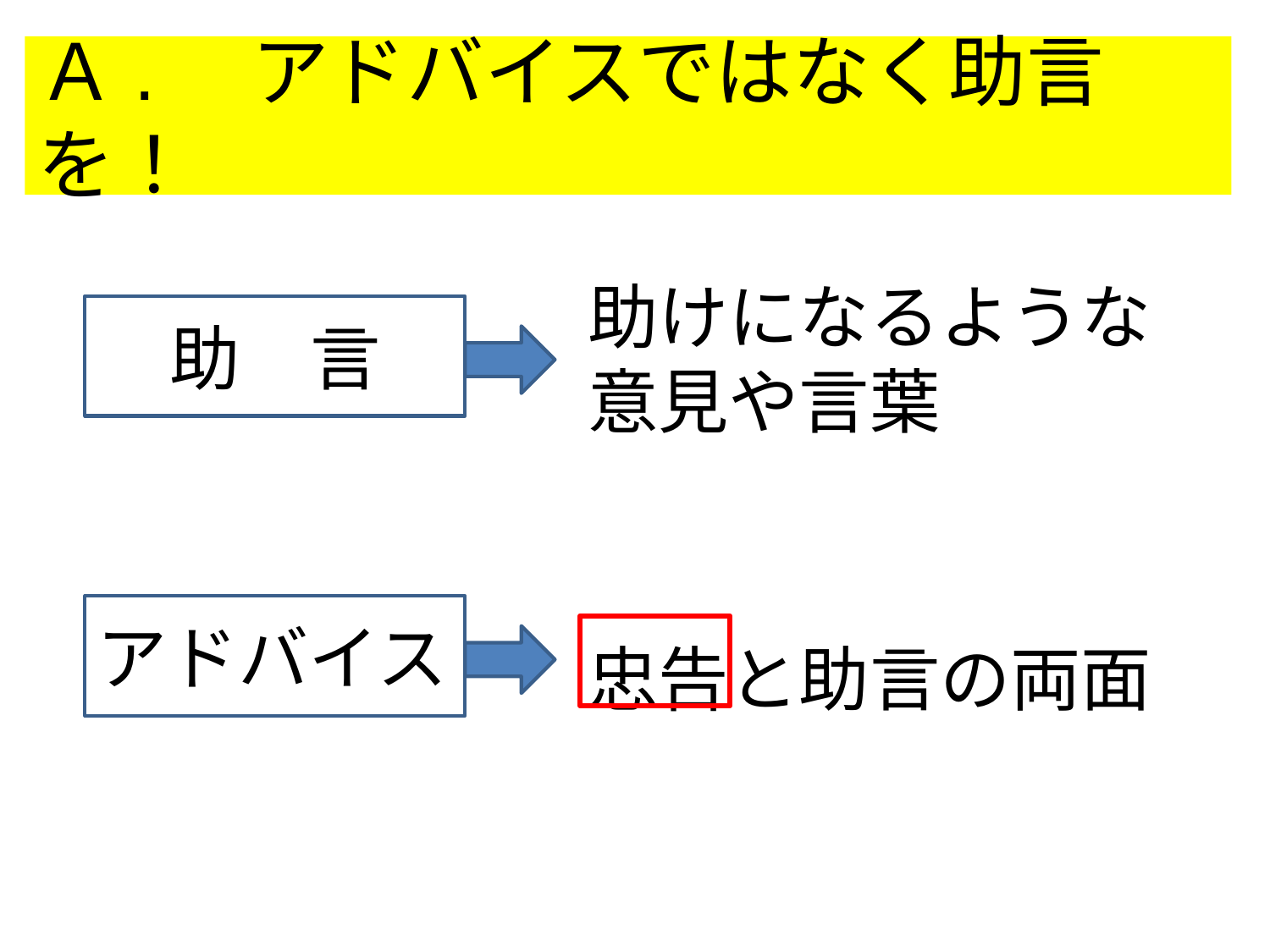

# Ａ.　アドバイスではなく助言を！
助けになるような意見や言葉
助　言

忠告と助言の両面
アドバイス